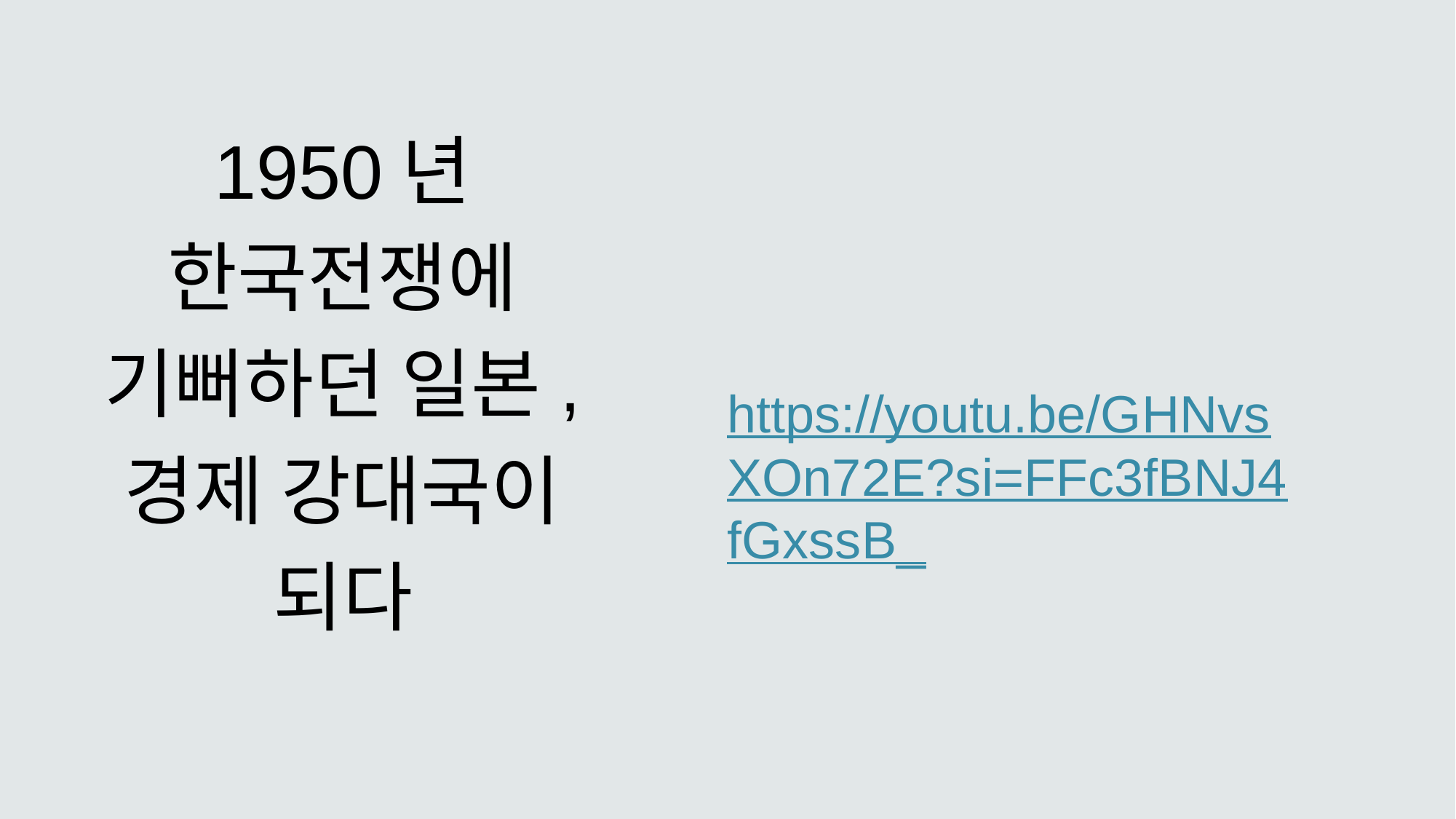

1950년 한국전쟁에 기뻐하던 일본, 경제 강대국이 되다

https://youtu.be/GHNvsXOn72E?si=FFc3fBNJ4fGxssB_